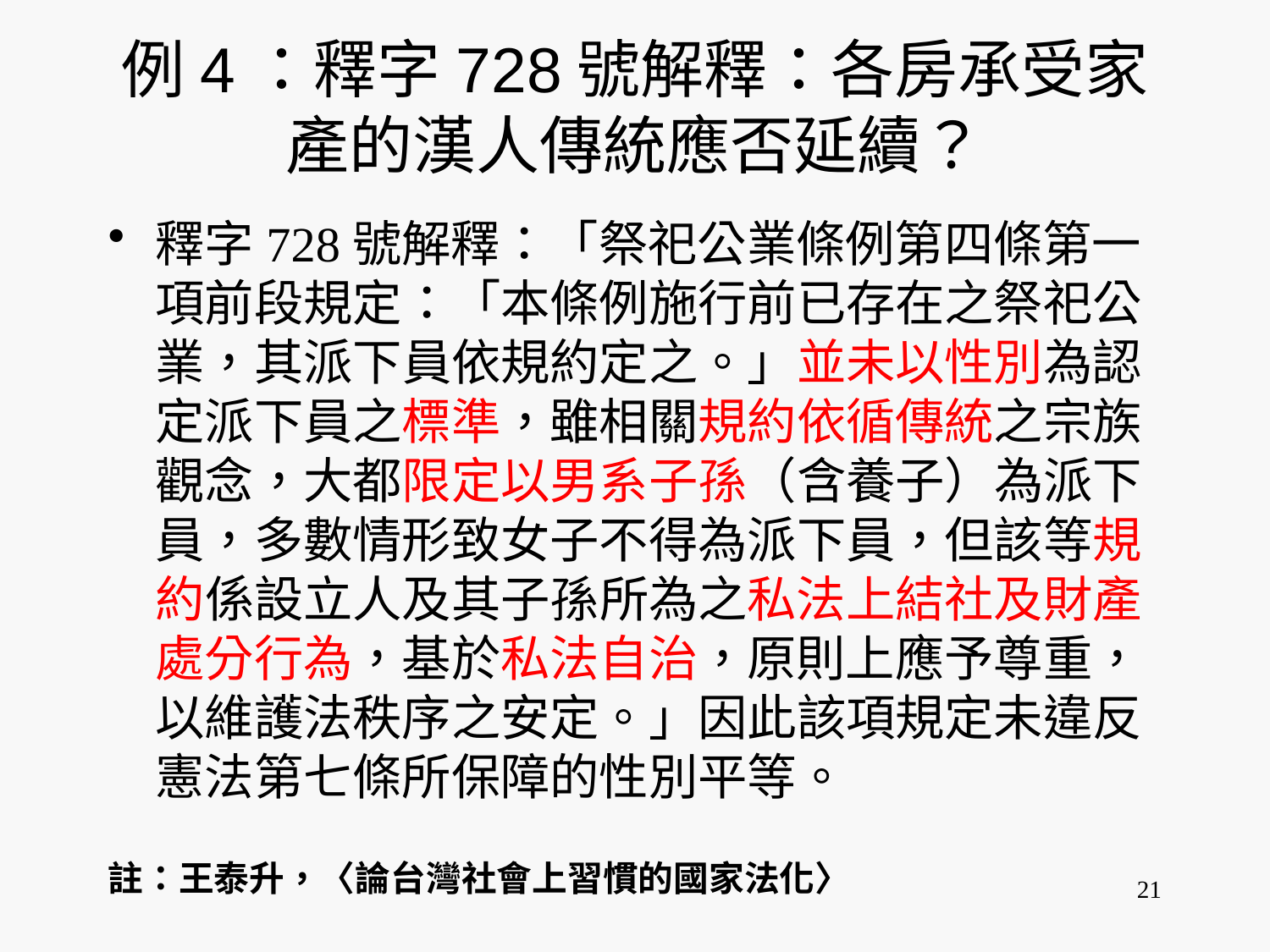

# 例4：釋字728號解釋：各房承受家產的漢人傳統應否延續？
釋字728號解釋：「祭祀公業條例第四條第一項前段規定：「本條例施行前已存在之祭祀公業，其派下員依規約定之。」並未以性別為認定派下員之標準，雖相關規約依循傳統之宗族觀念，大都限定以男系子孫（含養子）為派下員，多數情形致女子不得為派下員，但該等規約係設立人及其子孫所為之私法上結社及財產處分行為，基於私法自治，原則上應予尊重，以維護法秩序之安定。」因此該項規定未違反憲法第七條所保障的性別平等。

註：王泰升，〈論台灣社會上習慣的國家法化〉

21